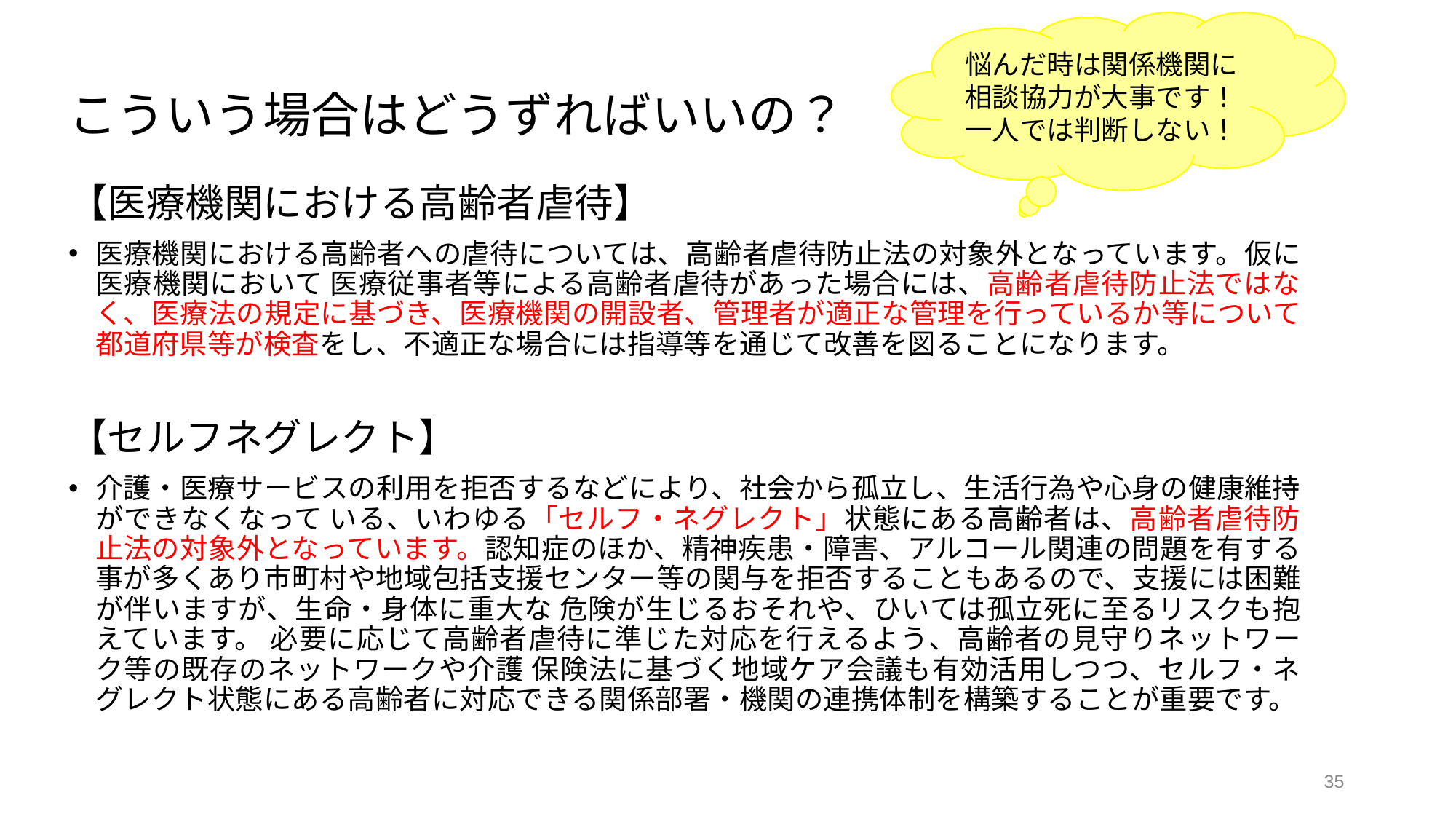

悩んだ時は関係機関に相談協力が大事です！
一人では判断しない！
# こういう場合はどうずればいいの？
【医療機関における高齢者虐待】
医療機関における高齢者への虐待については、高齢者虐待防止法の対象外となっています。仮に医療機関において 医療従事者等による高齢者虐待があった場合には、高齢者虐待防止法ではなく、医療法の規定に基づき、医療機関の開設者、管理者が適正な管理を行っているか等について都道府県等が検査をし、不適正な場合には指導等を通じて改善を図ることになります。

【セルフネグレクト】
介護・医療サービスの利用を拒否するなどにより、社会から孤立し、生活行為や心身の健康維持ができなくなって いる、いわゆる「セルフ・ネグレクト」状態にある高齢者は、高齢者虐待防止法の対象外となっています。認知症のほか、精神疾患・障害、アルコール関連の問題を有する事が多くあり市町村や地域包括支援センター等の関与を拒否することもあるので、支援には困難が伴いますが、生命・身体に重大な 危険が生じるおそれや、ひいては孤立死に至るリスクも抱えています。 必要に応じて高齢者虐待に準じた対応を行えるよう、高齢者の見守りネットワーク等の既存のネットワークや介護 保険法に基づく地域ケア会議も有効活用しつつ、セルフ・ネグレクト状態にある高齢者に対応できる関係部署・機関の連携体制を構築することが重要です。
35